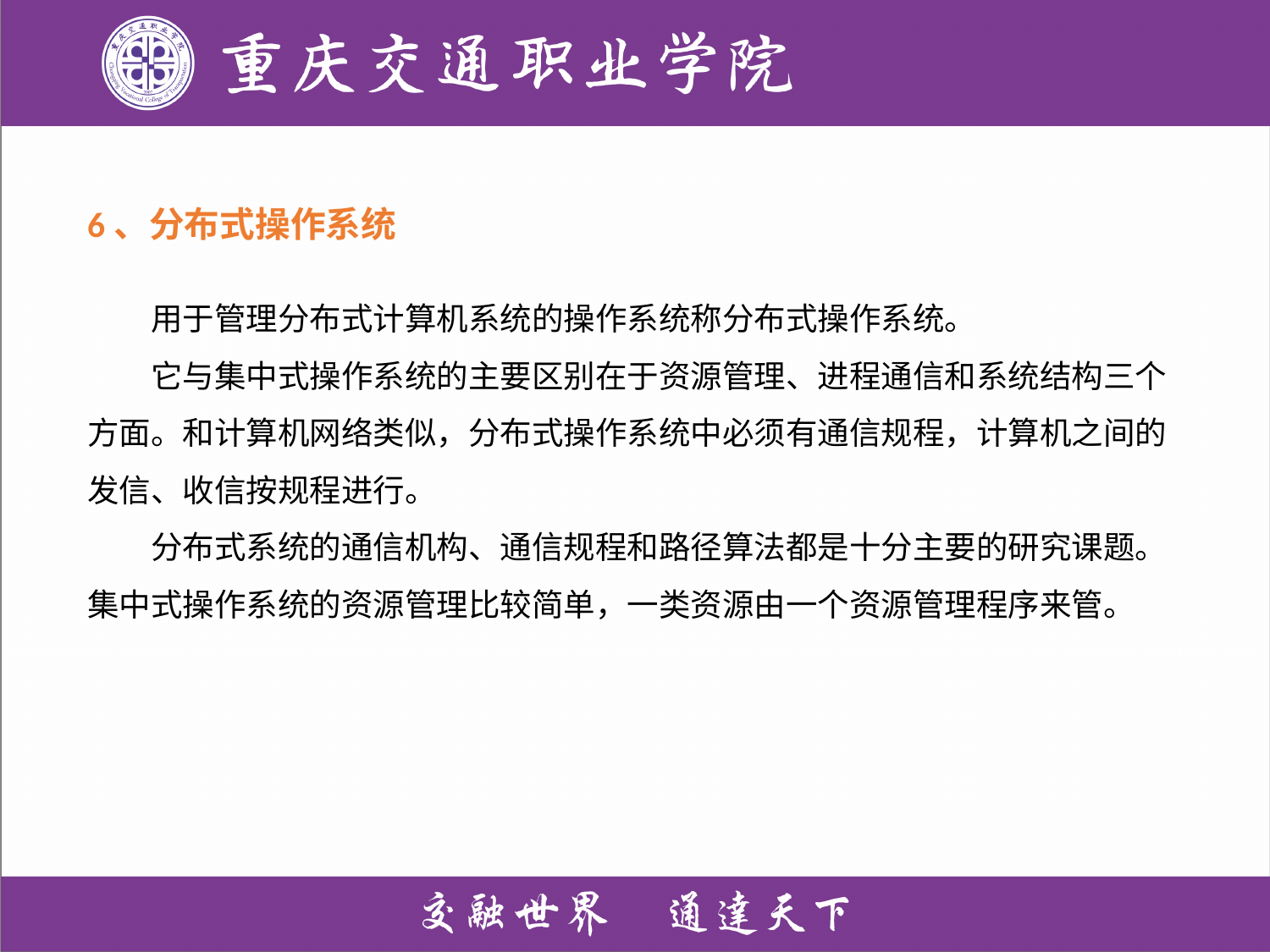

6、分布式操作系统
用于管理分布式计算机系统的操作系统称分布式操作系统。
它与集中式操作系统的主要区别在于资源管理、进程通信和系统结构三个方面。和计算机网络类似，分布式操作系统中必须有通信规程，计算机之间的发信、收信按规程进行。
分布式系统的通信机构、通信规程和路径算法都是十分主要的研究课题。集中式操作系统的资源管理比较简单，一类资源由一个资源管理程序来管。